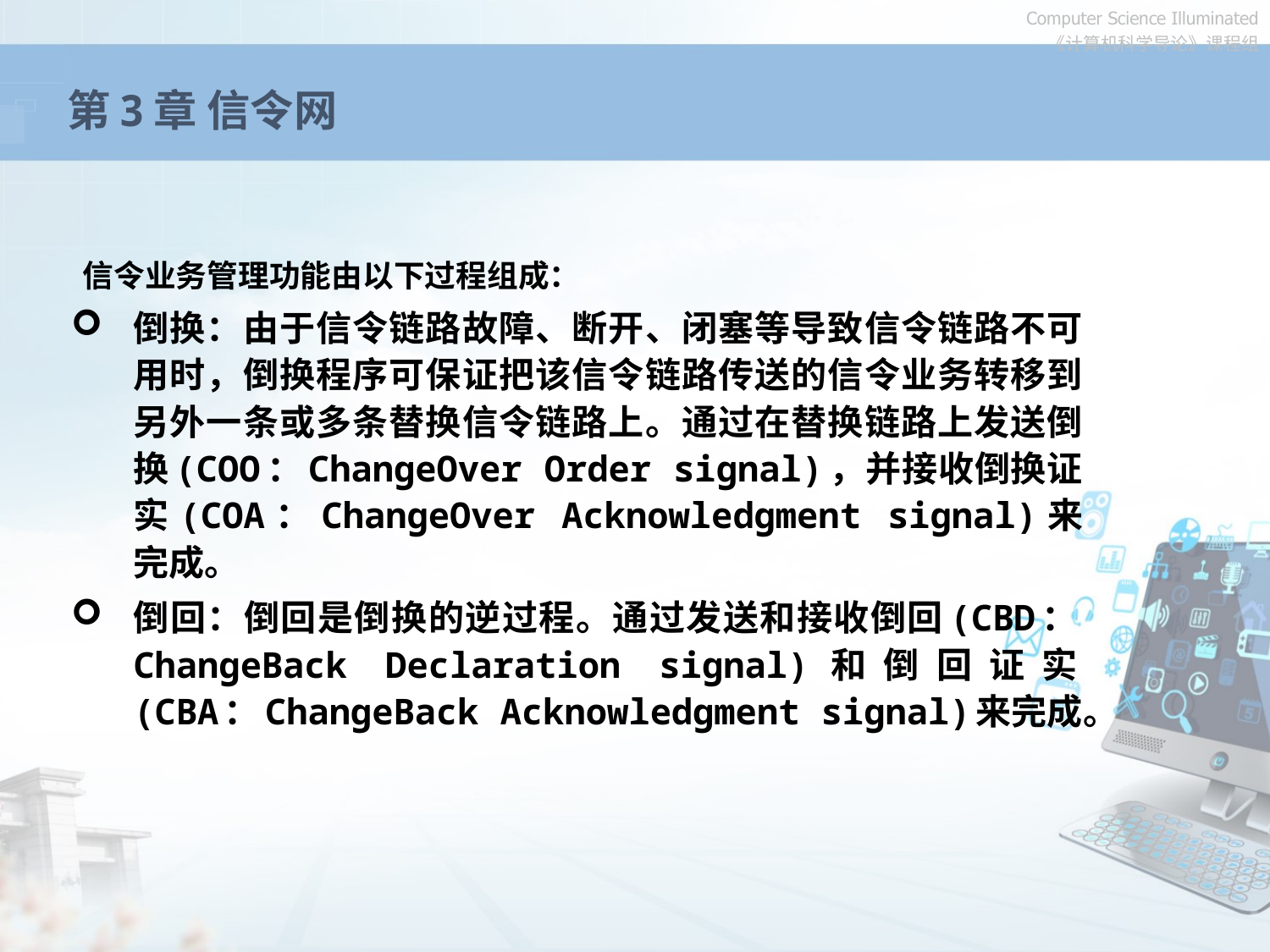

第3章 信令网
 信令业务管理功能由以下过程组成：
倒换：由于信令链路故障、断开、闭塞等导致信令链路不可用时，倒换程序可保证把该信令链路传送的信令业务转移到另外一条或多条替换信令链路上。通过在替换链路上发送倒换(COO：ChangeOver Order signal)，并接收倒换证实(COA：ChangeOver Acknowledgment signal)来完成。
倒回：倒回是倒换的逆过程。通过发送和接收倒回(CBD：ChangeBack Declaration signal)和倒回证实(CBA：ChangeBack Acknowledgment signal)来完成。